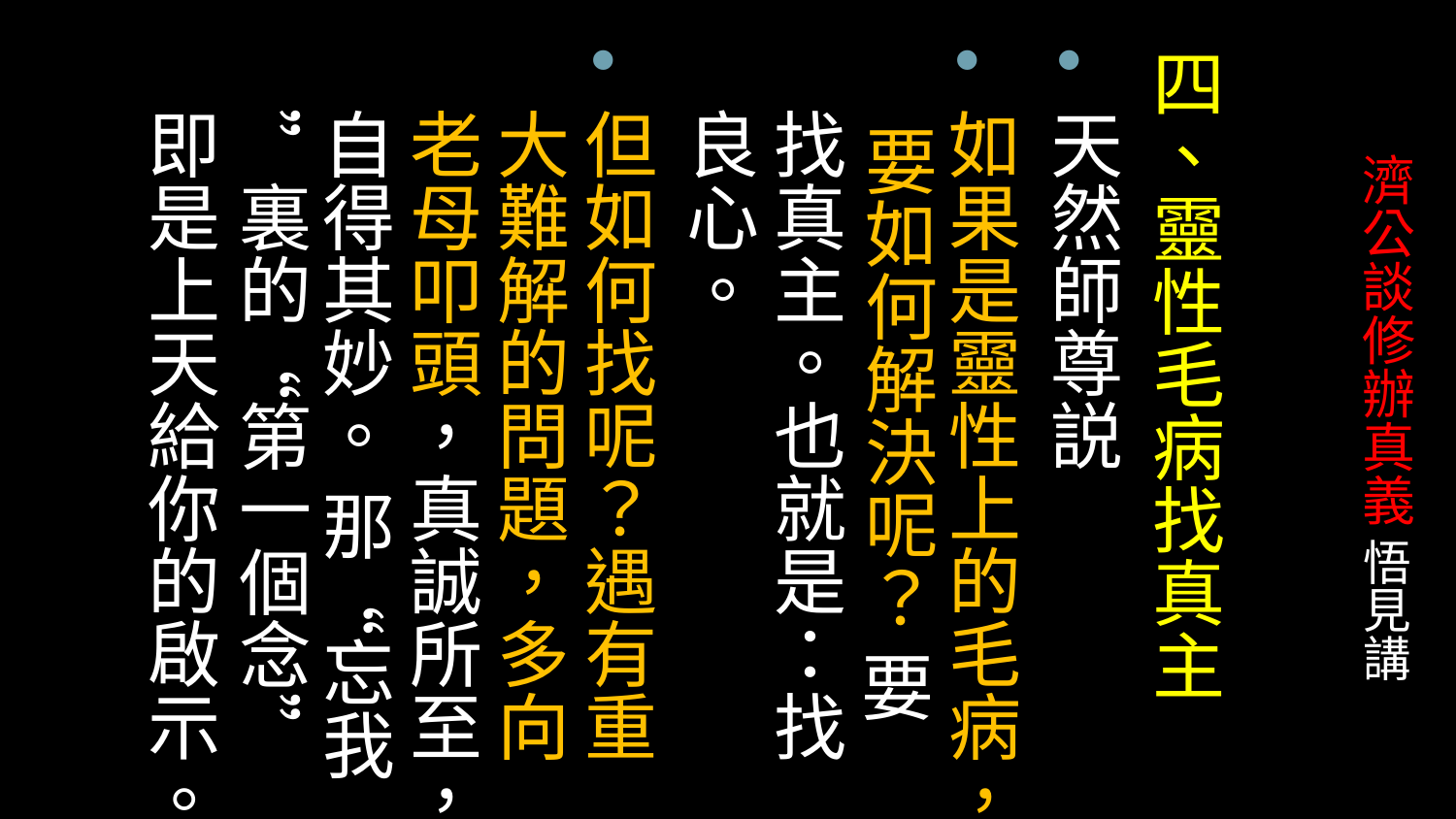

四、靈性毛病找真主
天然師尊説
如果是靈性上的毛病， 要如何解決呢？ 要找真主。也就是：找良心。
但如何找呢？遇有重大難解的問題，多向 老母叩頭，真誠所至，自得其妙。 那“忘我”裏的“第一個念”即是上天給你的啟示。

# 濟公談修辦真義 悟見講